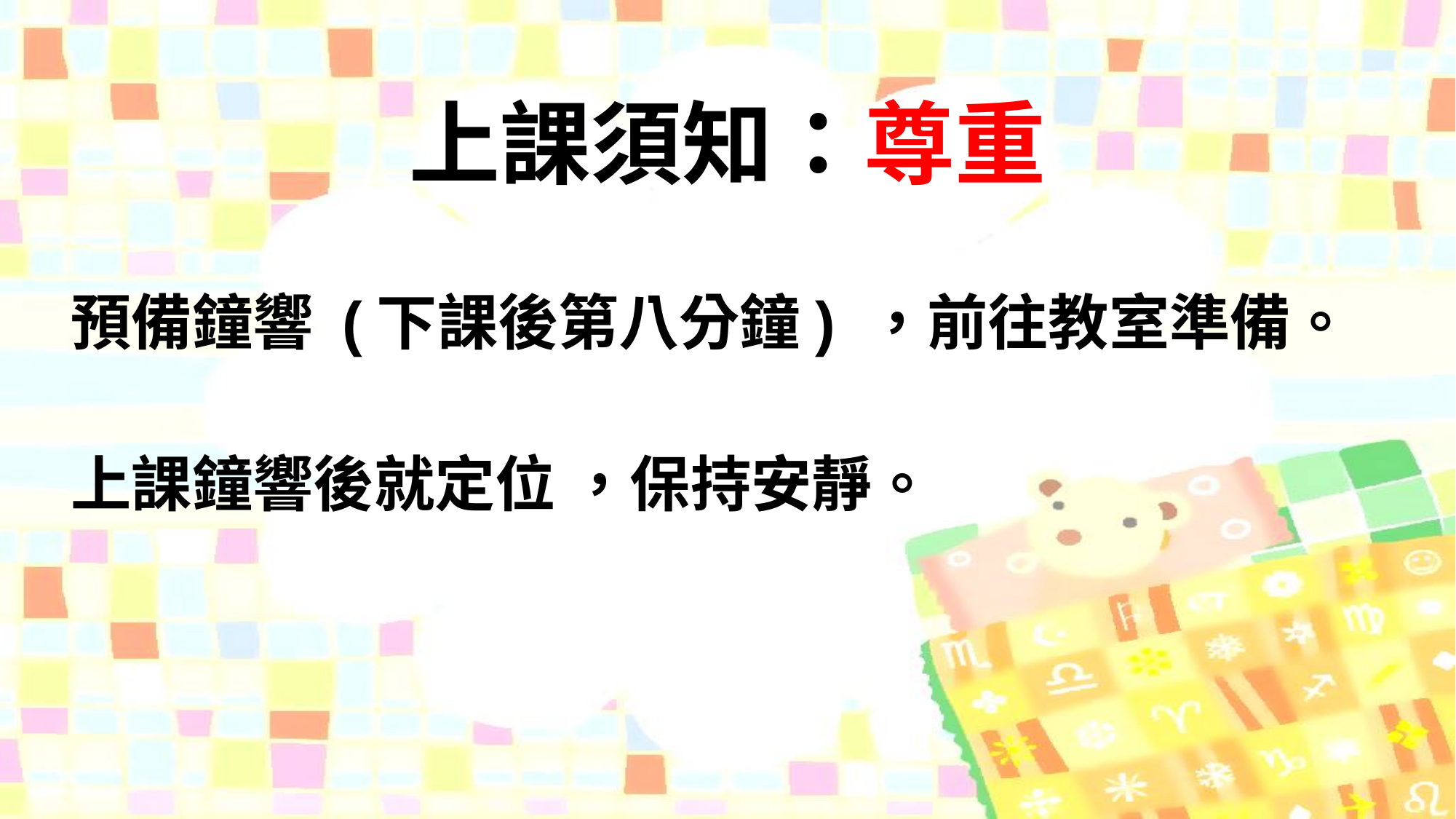

上課須知：尊重
預備鐘響 (下課後第八分鐘) ，前往教室準備。

上課鐘響後就定位 ，保持安靜。